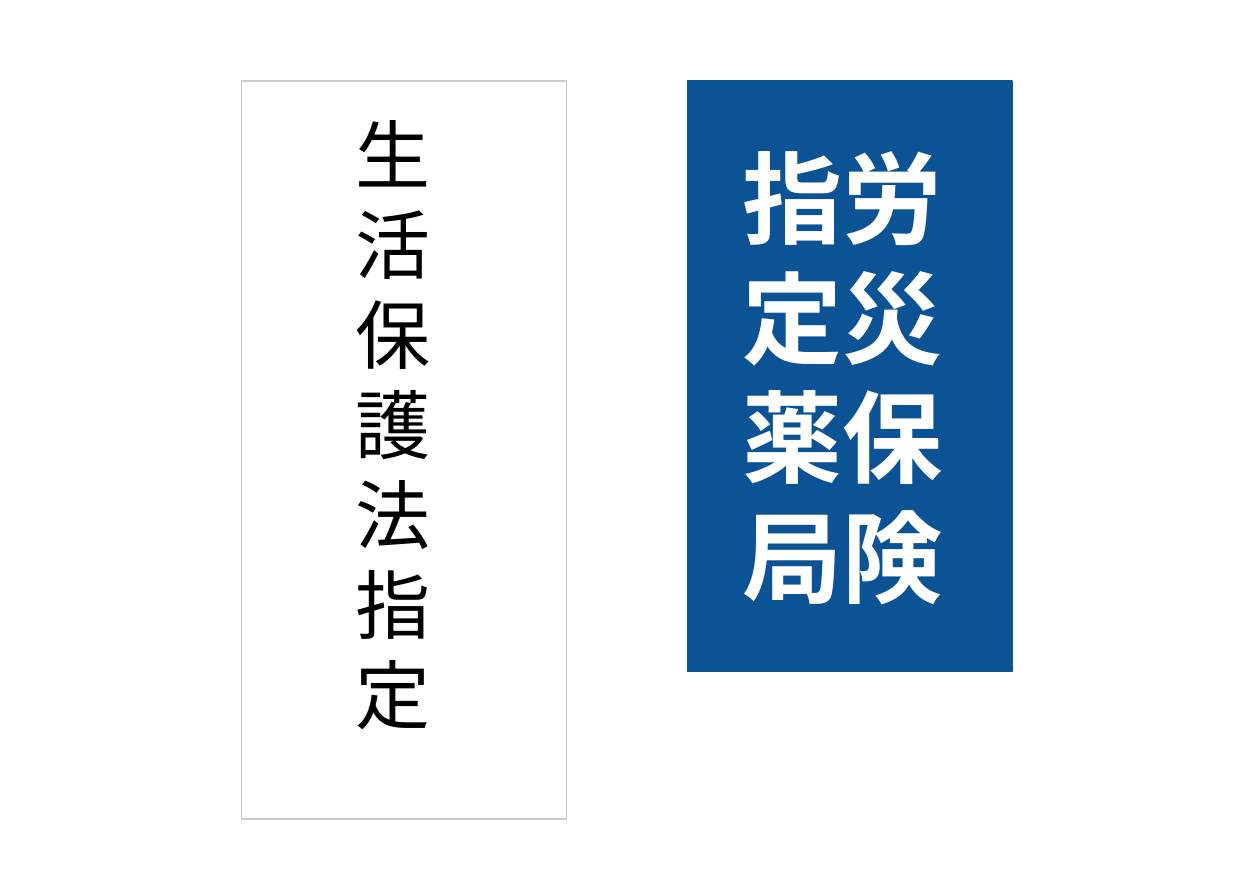

指労定災
薬保
局険
生
活
保
護
法
指
定